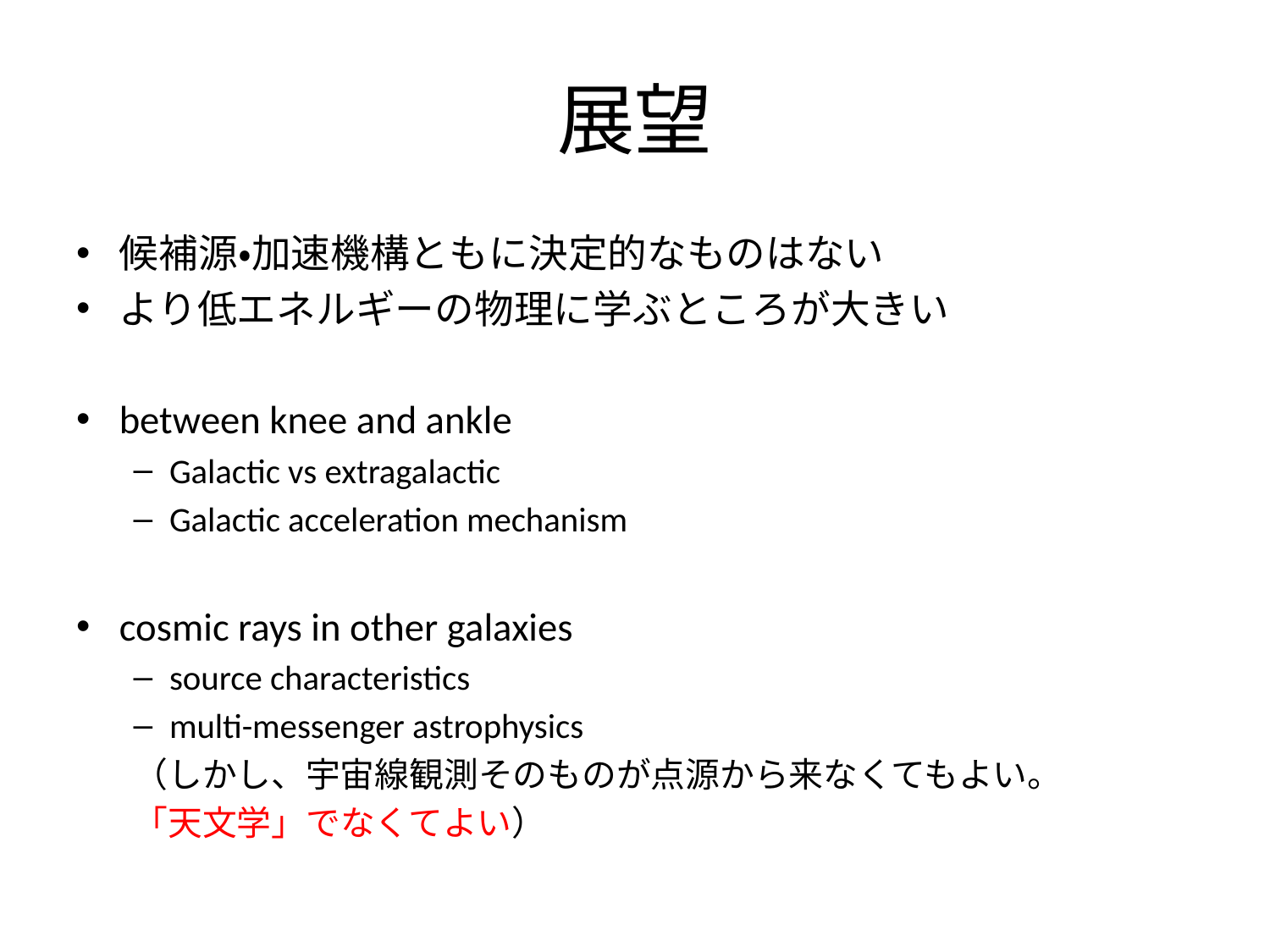

# 展望
候補源・加速機構ともに決定的なものはない
より低エネルギーの物理に学ぶところが大きい

between knee and ankle
Galactic vs extragalactic
Galactic acceleration mechanism

cosmic rays in other galaxies
source characteristics
multi-messenger astrophysics
（しかし、宇宙線観測そのものが点源から来なくてもよい。
「天文学」でなくてよい）